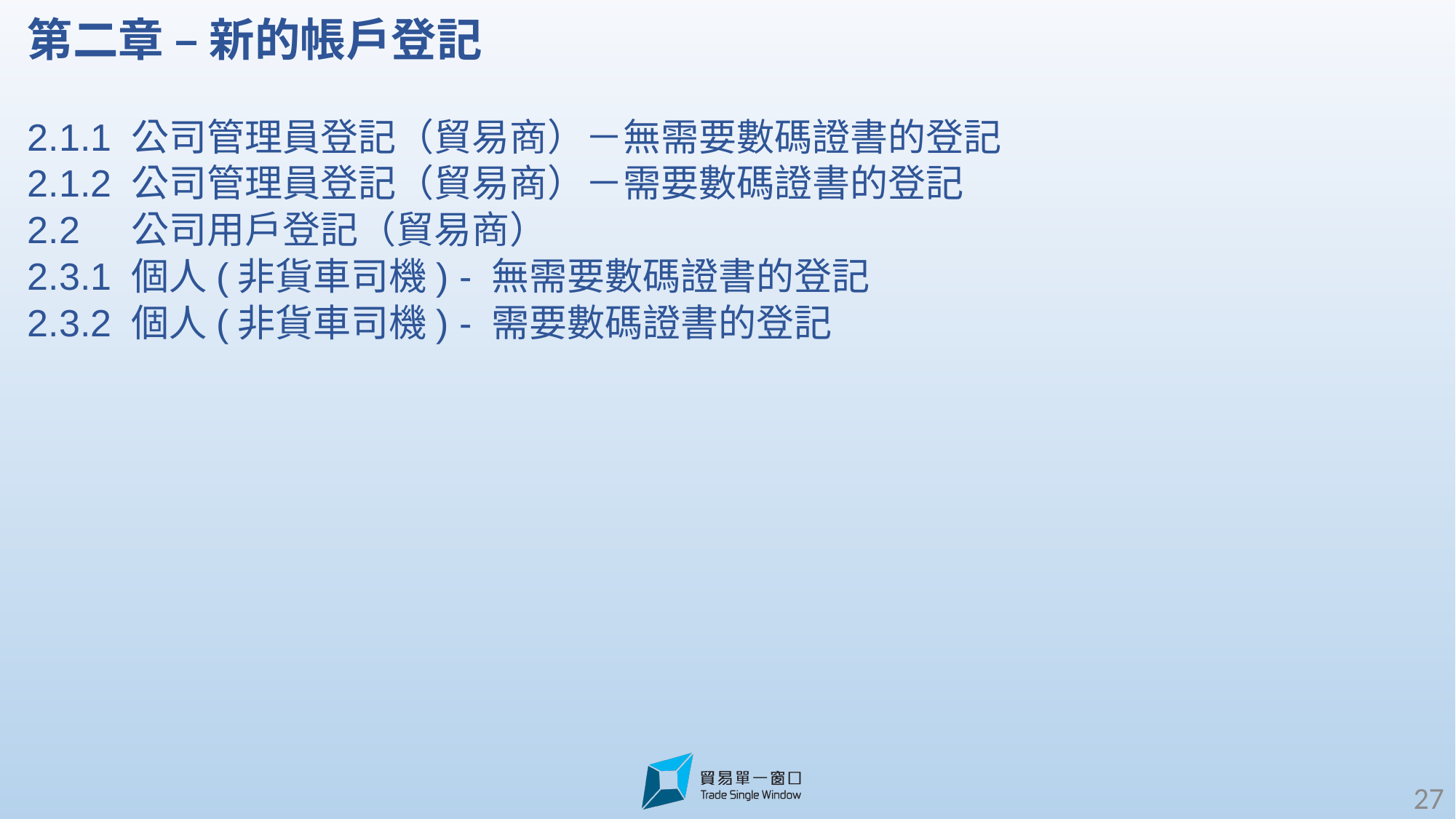

第二章 – 新的帳戶登記

2.1.1 公司管理員登記（貿易商）－無需要數碼證書的登記
2.1.2 公司管理員登記（貿易商）－需要數碼證書的登記
2.2    公司用戶登記（貿易商）
2.3.1 個人(非貨車司機) - 無需要數碼證書的登記
2.3.2 個人(非貨車司機) - 需要數碼證書的登記

27